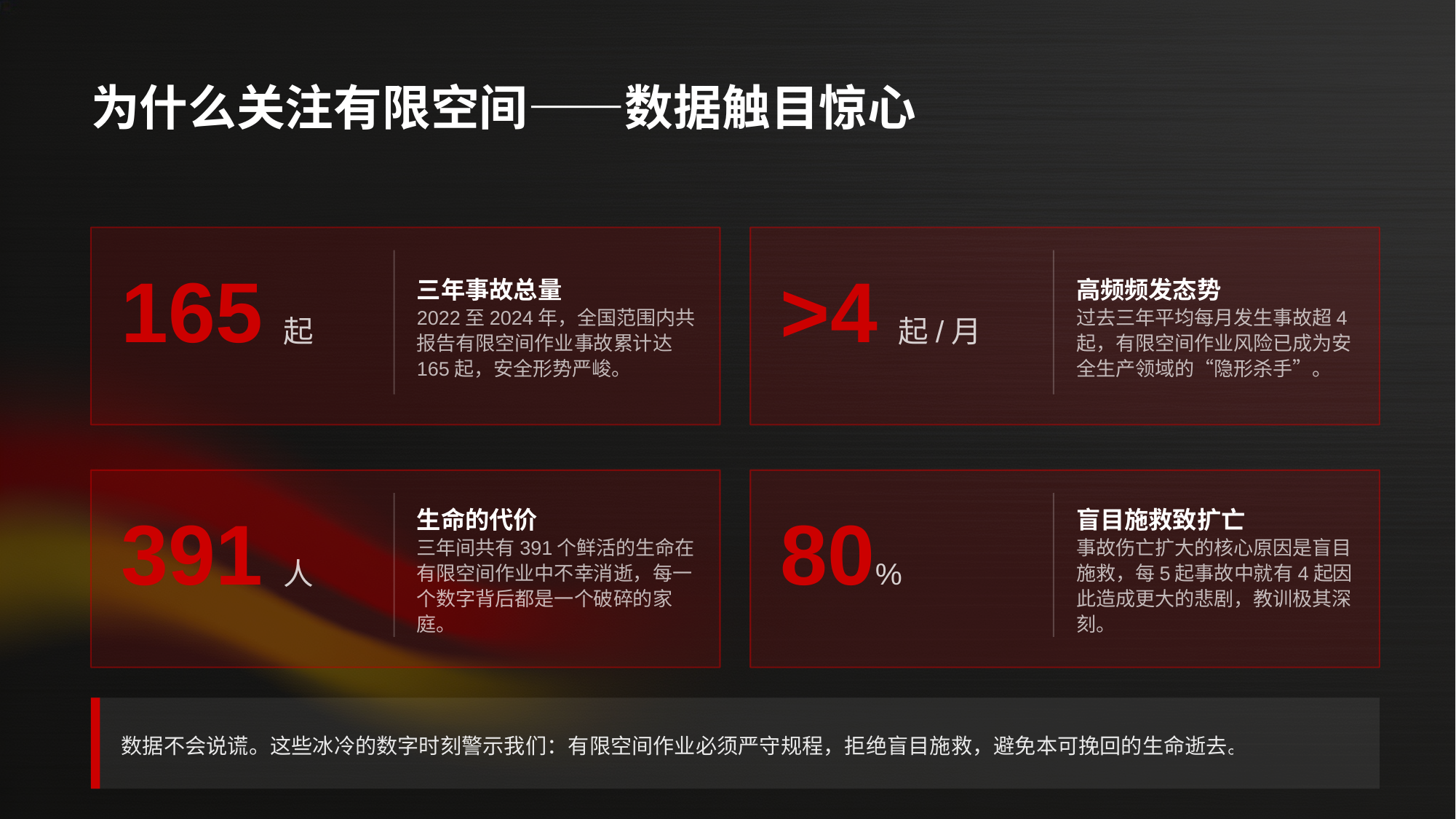

为什么关注有限空间——数据触目惊心

165起
>4起/月
三年事故总量
2022至2024年，全国范围内共报告有限空间作业事故累计达165起，安全形势严峻。
高频频发态势
过去三年平均每月发生事故超4起，有限空间作业风险已成为安全生产领域的“隐形杀手”。

391人
80%
生命的代价
三年间共有391个鲜活的生命在有限空间作业中不幸消逝，每一个数字背后都是一个破碎的家庭。
盲目施救致扩亡
事故伤亡扩大的核心原因是盲目施救，每5起事故中就有4起因此造成更大的悲剧，教训极其深刻。

数据不会说谎。这些冰冷的数字时刻警示我们：有限空间作业必须严守规程，拒绝盲目施救，避免本可挽回的生命逝去。